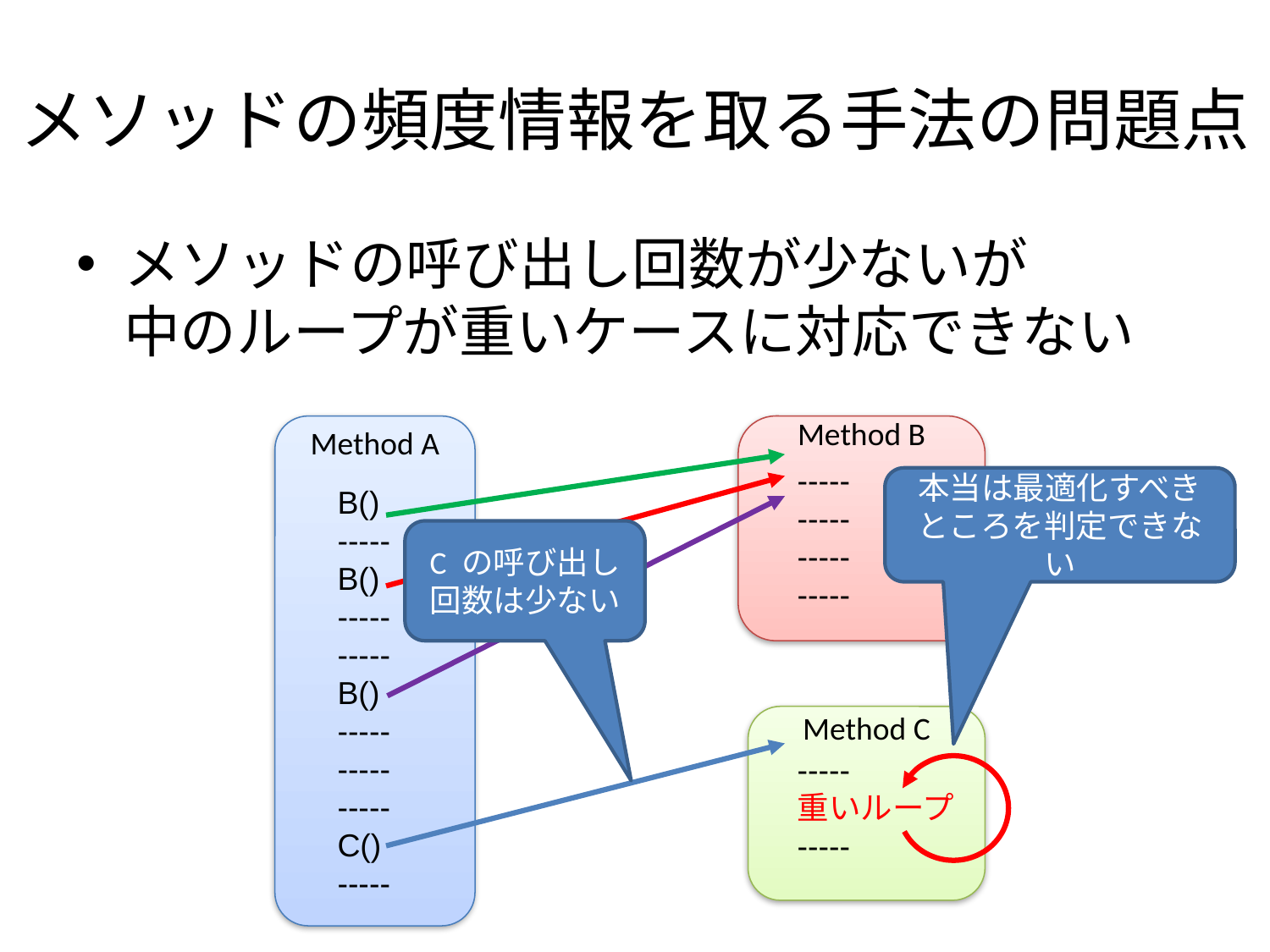

# メソッドの頻度情報を取る手法の問題点
メソッドの呼び出し回数が少ないが
中のループが重いケースに対応できない
Method A

Method B

-----
-----
-----
-----
本当は最適化すべき
ところを判定できない
B()
-----
B()
-----
-----
B()
-----
-----
-----
C()
-----
C の呼び出し
回数は少ない
Method C

-----
重いループ
-----